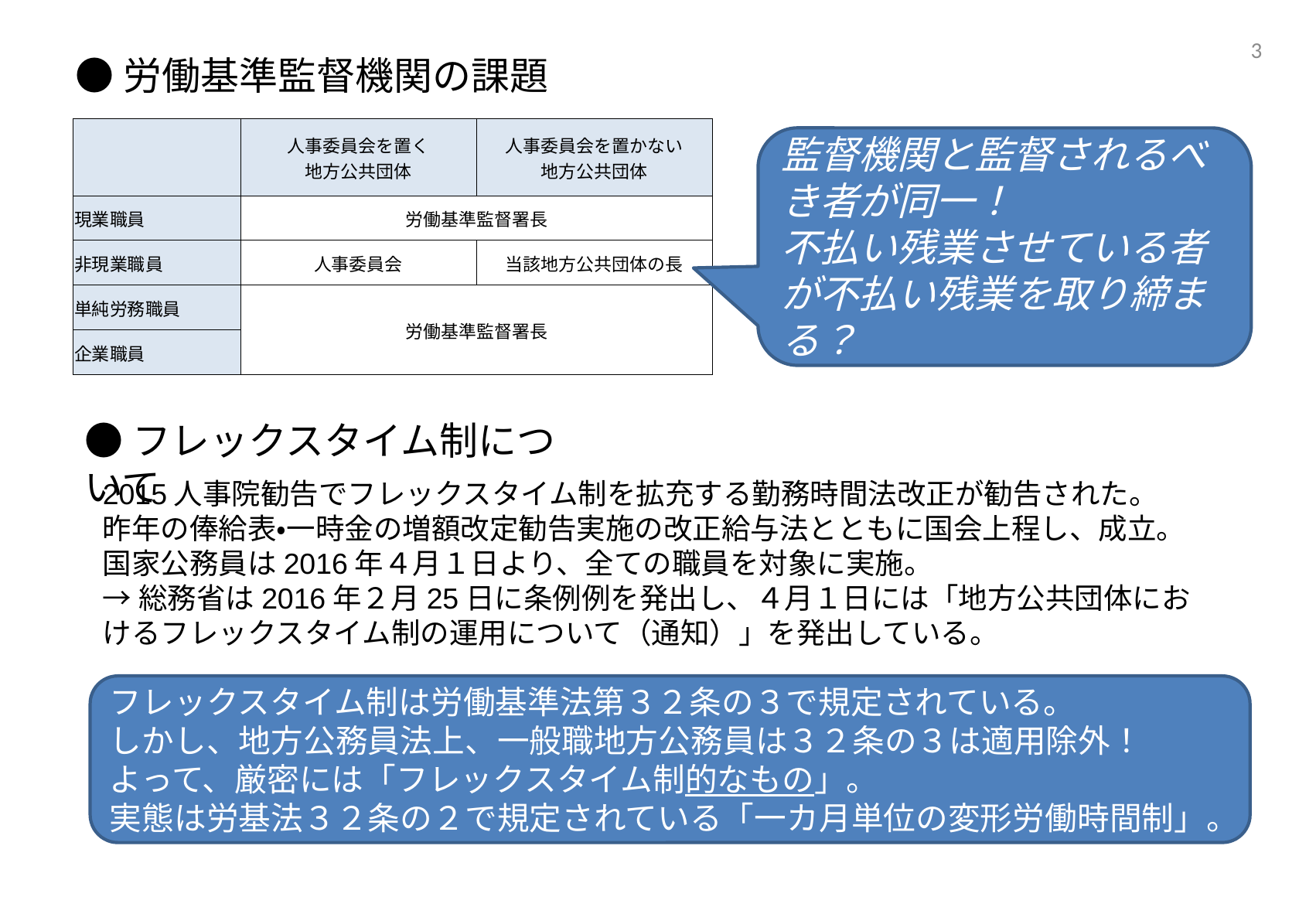

3
●労働基準監督機関の課題
|  | 人事委員会を置く 地方公共団体 | 人事委員会を置かない 地方公共団体 |
| --- | --- | --- |
| 現業職員 | 労働基準監督署長 |  |
| 非現業職員 | 人事委員会 | 当該地方公共団体の長 |
| 単純労務職員 | 労働基準監督署長 |  |
| 企業職員 |  |  |
監督機関と監督されるべき者が同一！
不払い残業させている者が不払い残業を取り締まる？
●フレックスタイム制について
2015人事院勧告でフレックスタイム制を拡充する勤務時間法改正が勧告された。
昨年の俸給表・一時金の増額改定勧告実施の改正給与法とともに国会上程し、成立。
国家公務員は2016年４月１日より、全ての職員を対象に実施。
→総務省は2016年２月25日に条例例を発出し、４月１日には「地方公共団体におけるフレックスタイム制の運用について（通知）」を発出している。
フレックスタイム制は労働基準法第３２条の３で規定されている。
しかし、地方公務員法上、一般職地方公務員は３２条の３は適用除外！
よって、厳密には「フレックスタイム制的なもの」。
実態は労基法３２条の２で規定されている「一カ月単位の変形労働時間制」。